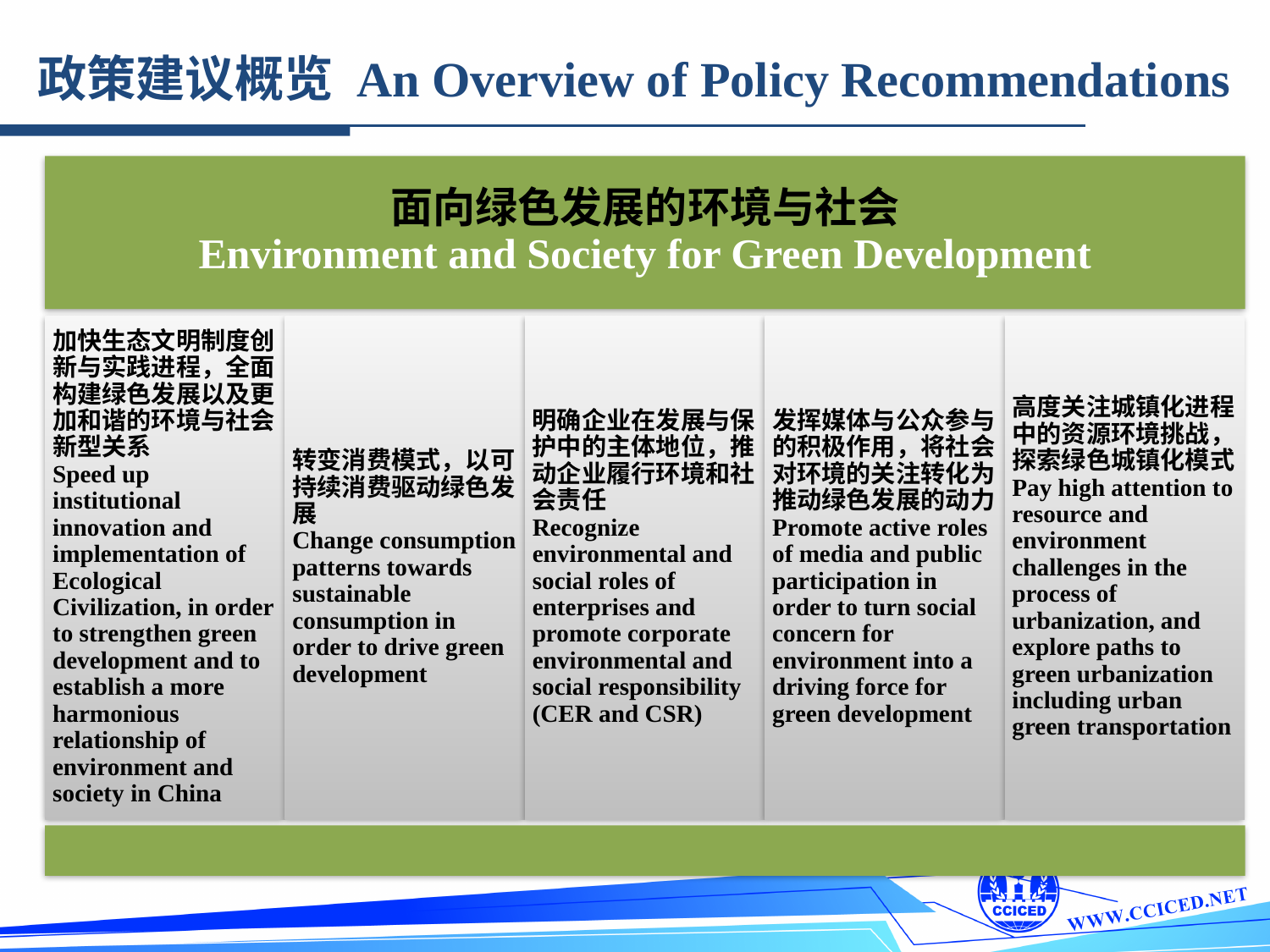

政策建议概览 An Overview of Policy Recommendations
面向绿色发展的环境与社会
Environment and Society for Green Development
加快生态文明制度创新与实践进程，全面构建绿色发展以及更加和谐的环境与社会新型关系
Speed up institutional innovation and implementation of Ecological Civilization, in order to strengthen green development and to establish a more harmonious relationship of environment and society in China
转变消费模式，以可持续消费驱动绿色发展
Change consumption patterns towards sustainable consumption in order to drive green development
明确企业在发展与保护中的主体地位，推动企业履行环境和社会责任
Recognize environmental and social roles of enterprises and promote corporate environmental and social responsibility (CER and CSR)
发挥媒体与公众参与的积极作用，将社会对环境的关注转化为推动绿色发展的动力
Promote active roles of media and public participation in order to turn social concern for environment into a driving force for green development
高度关注城镇化进程中的资源环境挑战，探索绿色城镇化模式
Pay high attention to resource and environment challenges in the process of urbanization, and explore paths to green urbanization including urban green transportation